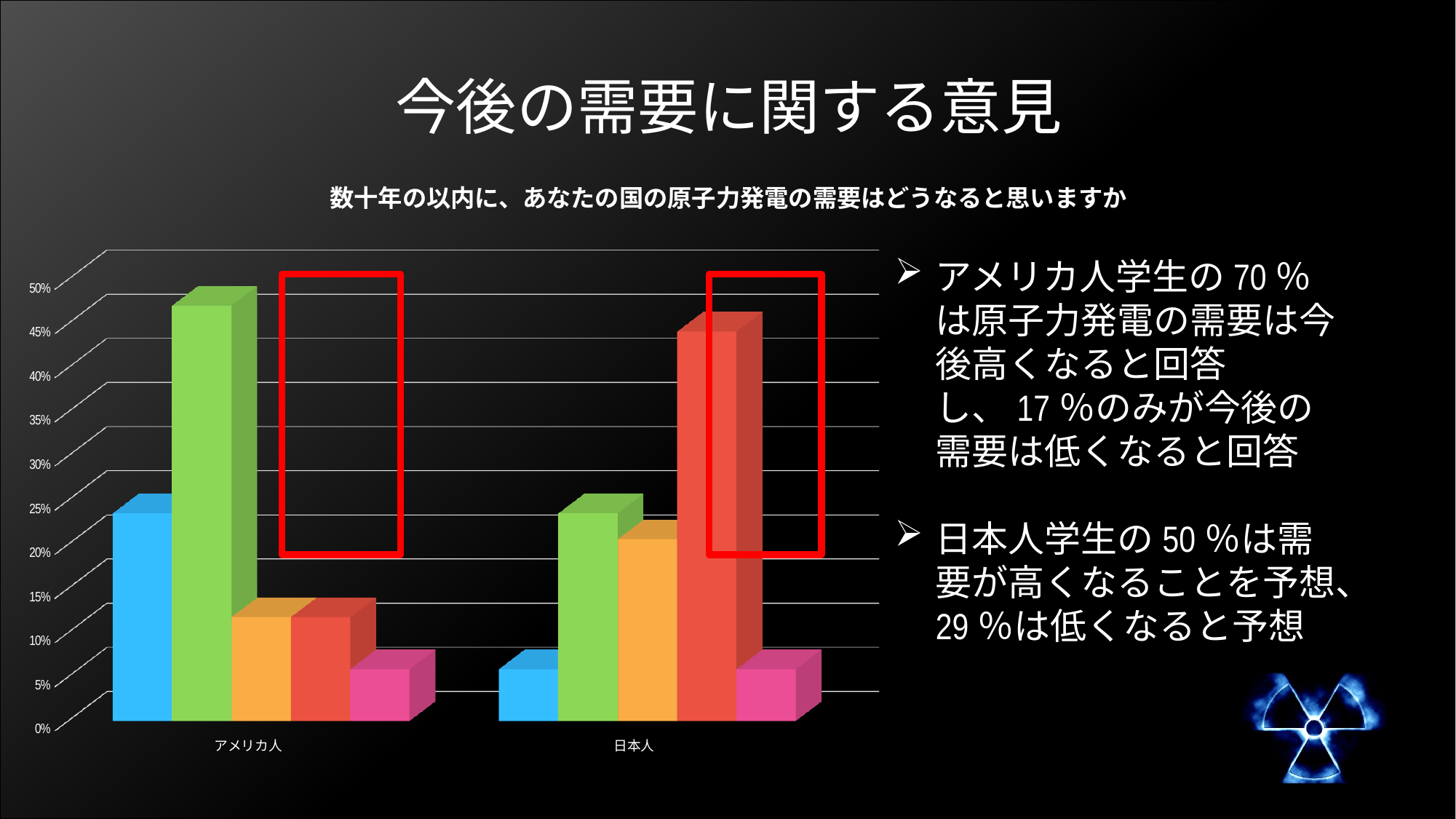

# 今後の需要に関する意見
数十年の以内に、あなたの国の原子力発電の需要はどうなると思いますか

[unsupported chart]

アメリカ人学生の70％は原子力発電の需要は今後高くなると回答し、17％のみが今後の需要は低くなると回答

日本人学生の50％は需要が高くなることを予想、29％は低くなると予想